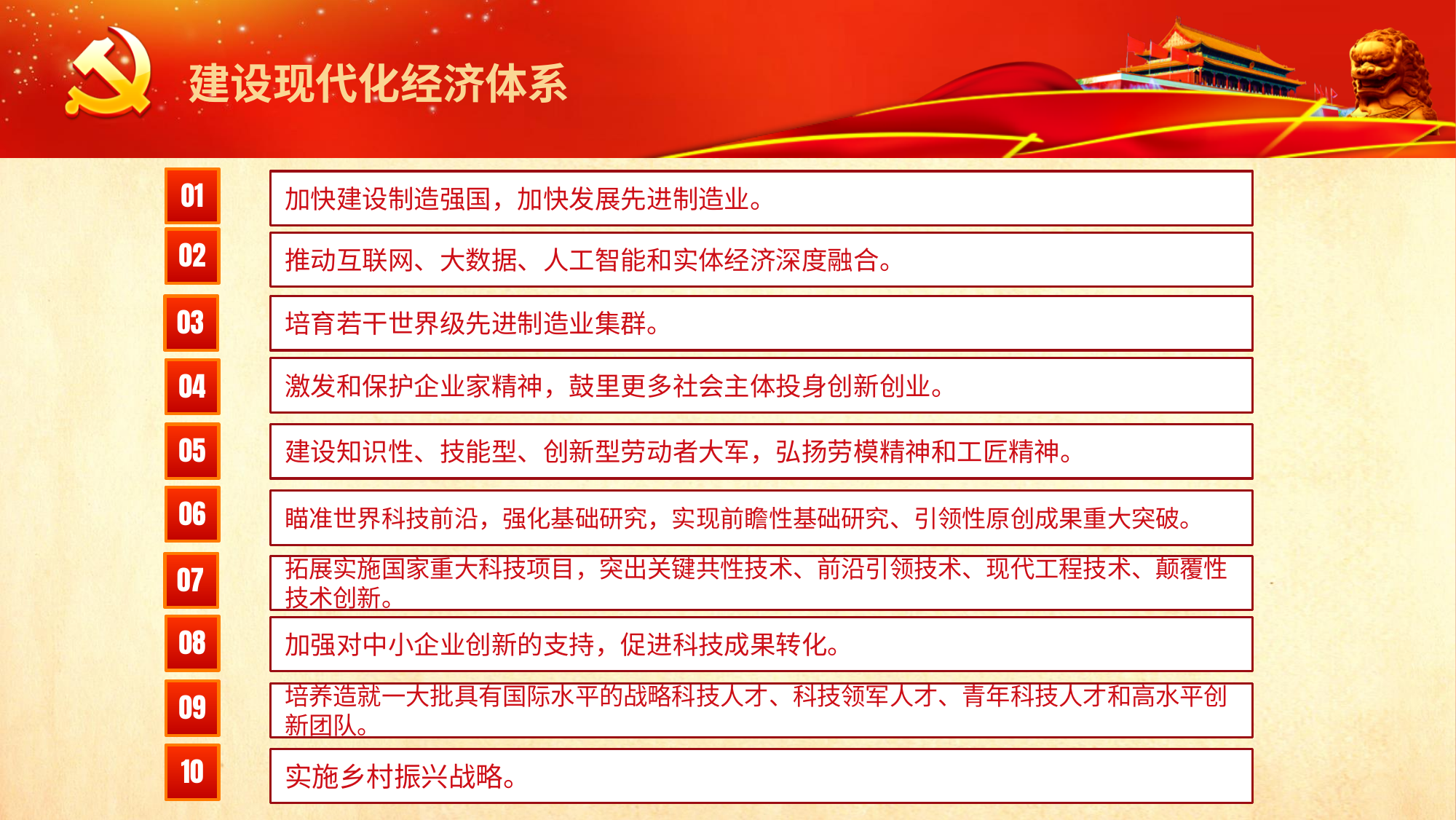

建设现代化经济体系

01
加快建设制造强国，加快发展先进制造业。

02
推动互联网、大数据、人工智能和实体经济深度融合。

03
培育若干世界级先进制造业集群。
激发和保护企业家精神，鼓里更多社会主体投身创新创业。

04

05
建设知识性、技能型、创新型劳动者大军，弘扬劳模精神和工匠精神。

06
瞄准世界科技前沿，强化基础研究，实现前瞻性基础研究、引领性原创成果重大突破。

07
拓展实施国家重大科技项目，突出关键共性技术、前沿引领技术、现代工程技术、颠覆性技术创新。

08
加强对中小企业创新的支持，促进科技成果转化。

09
培养造就一大批具有国际水平的战略科技人才、科技领军人才、青年科技人才和高水平创新团队。

10
实施乡村振兴战略。